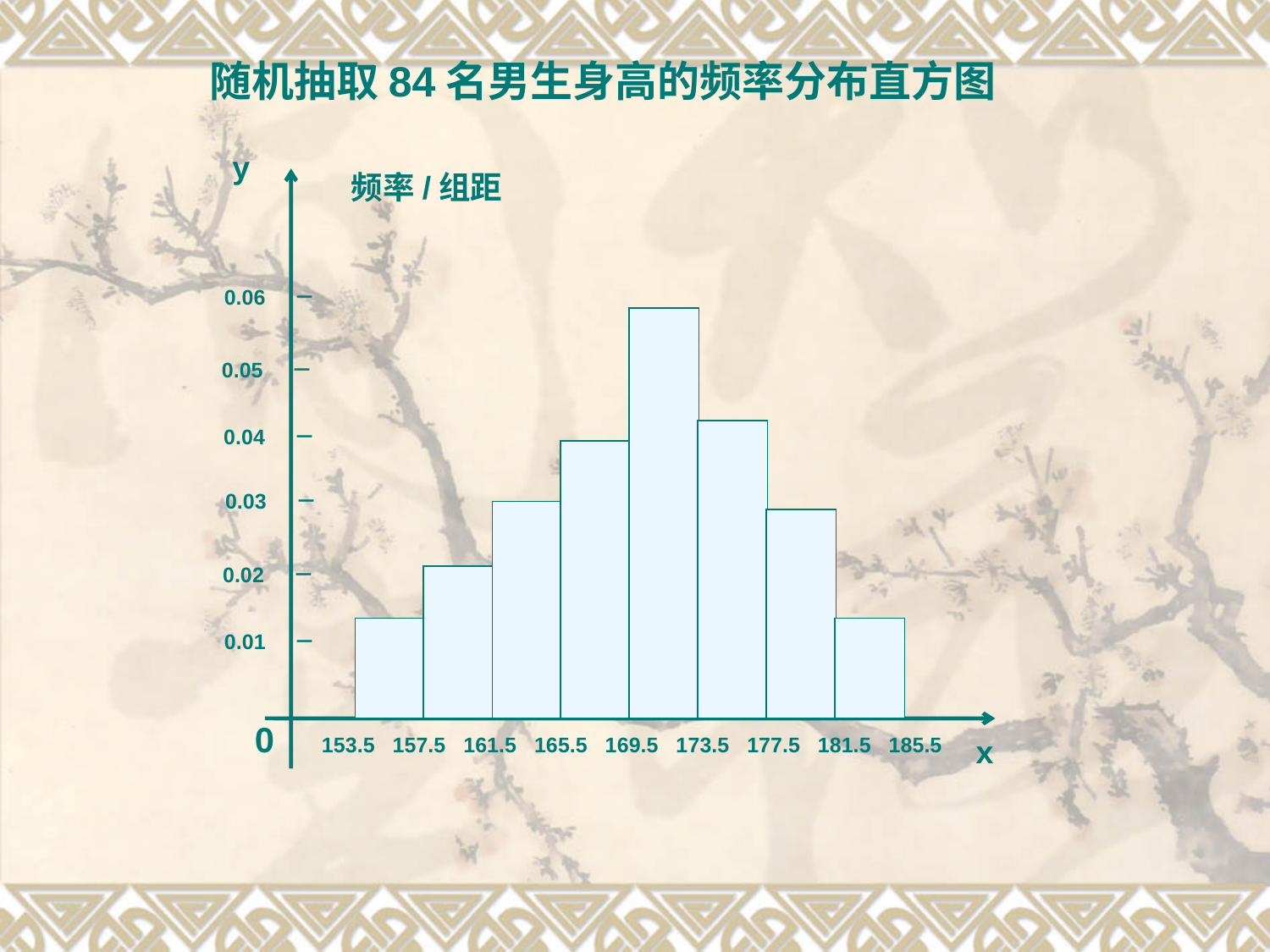

随机抽取84名男生身高的频率分布直方图
y
频率/组距

x

0.06    －
0.05    －
0.04    －
0.03    －
0.02    －
0.01    －
0        153.5   157.5   161.5   165.5   169.5   173.5   177.5   181.5   185.5